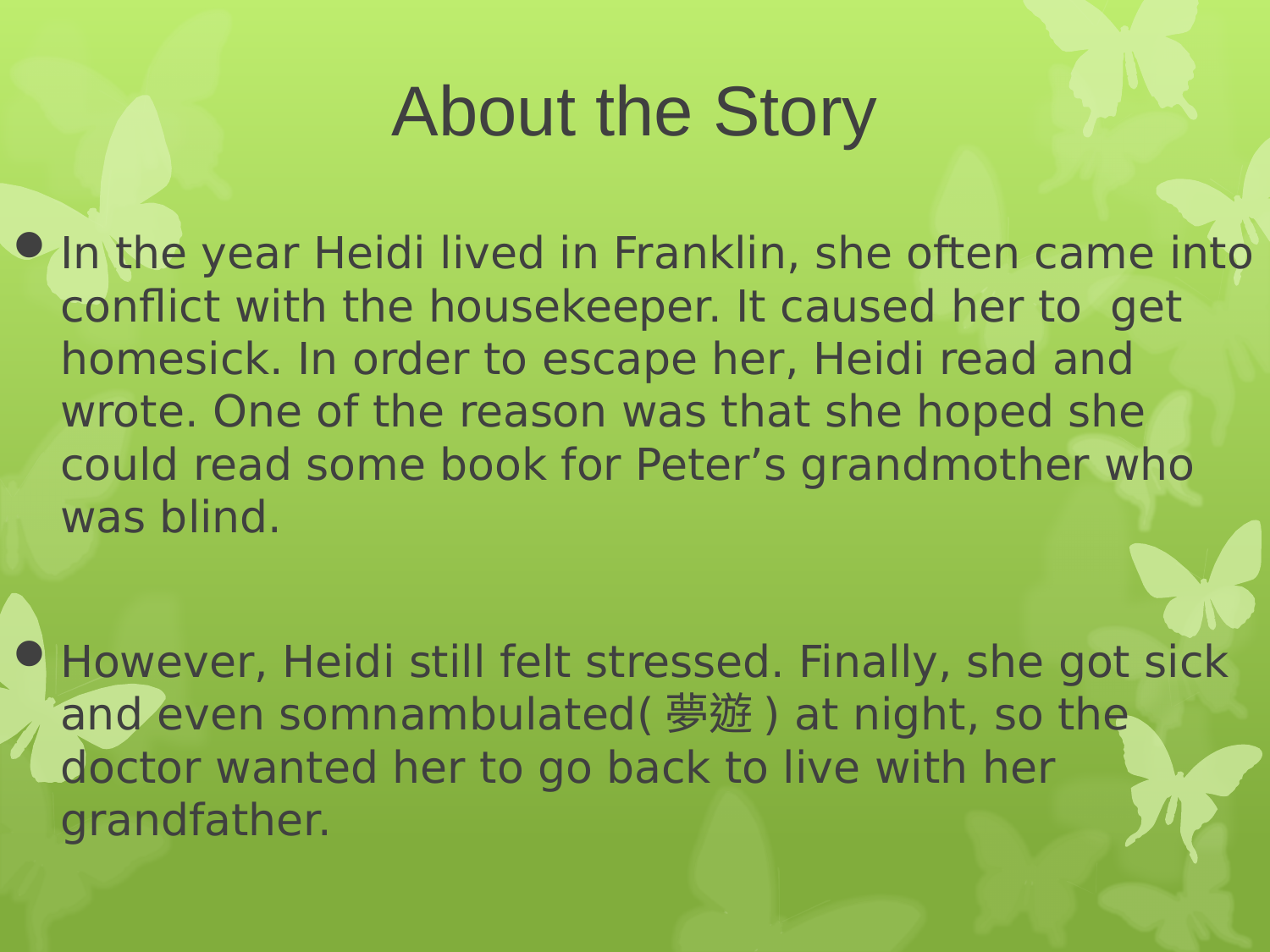

# About the Story

In the year Heidi lived in Franklin, she often came into conflict with the housekeeper. It caused her to  get homesick. In order to escape her, Heidi read and wrote. One of the reason was that she hoped she could read some book for Peter’s grandmother who was blind.

However, Heidi still felt stressed. Finally, she got sick and even somnambulated(夢遊) at night, so the doctor wanted her to go back to live with her grandfather.